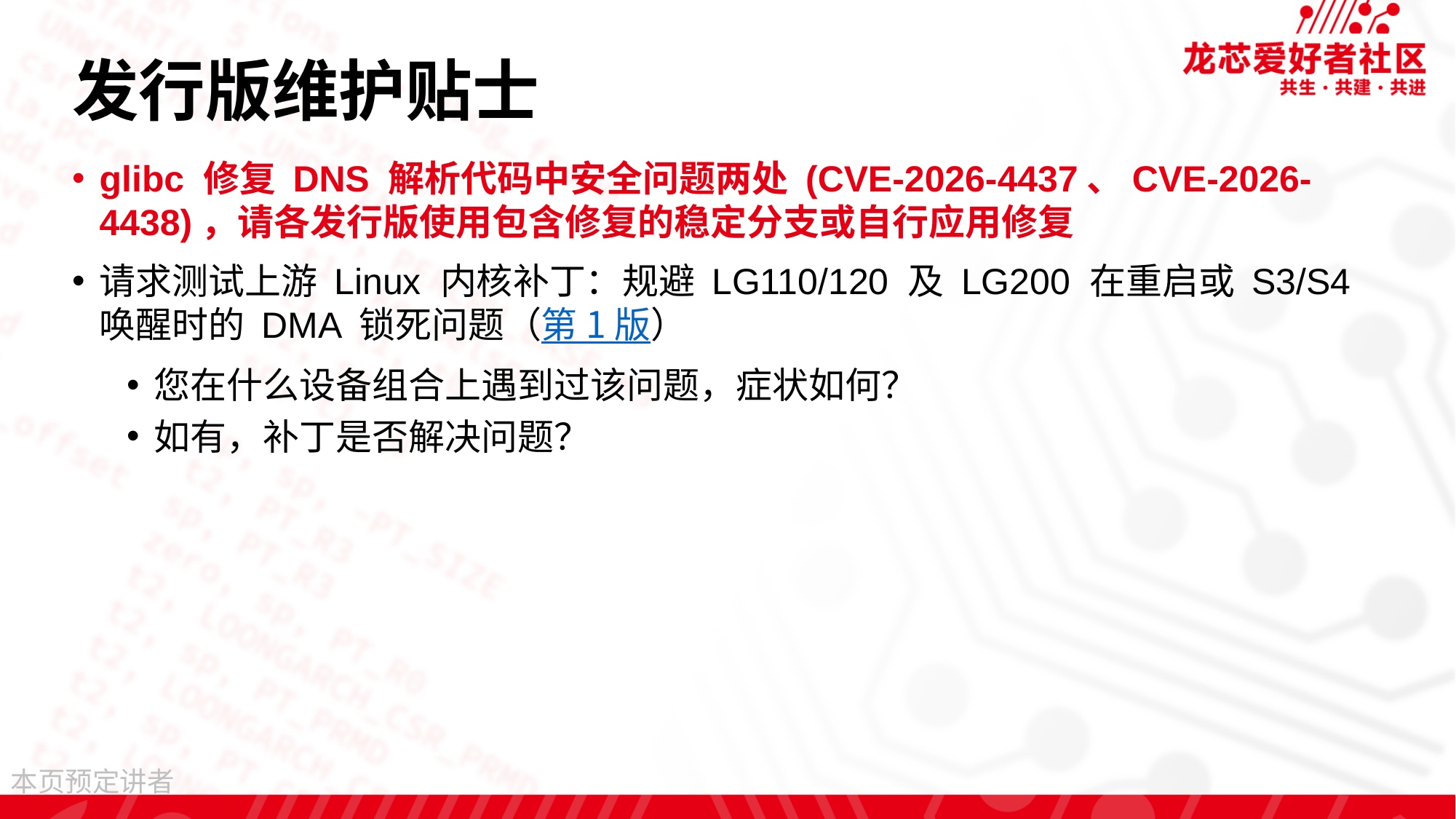

# 发行版维护贴士
glibc 修复 DNS 解析代码中安全问题两处 (CVE-2026-4437、CVE-2026-4438)，请各发行版使用包含修复的稳定分支或自行应用修复
请求测试上游 Linux 内核补丁：规避 LG110/120 及 LG200 在重启或 S3/S4 唤醒时的 DMA 锁死问题（第 1 版）
您在什么设备组合上遇到过该问题，症状如何？
如有，补丁是否解决问题？